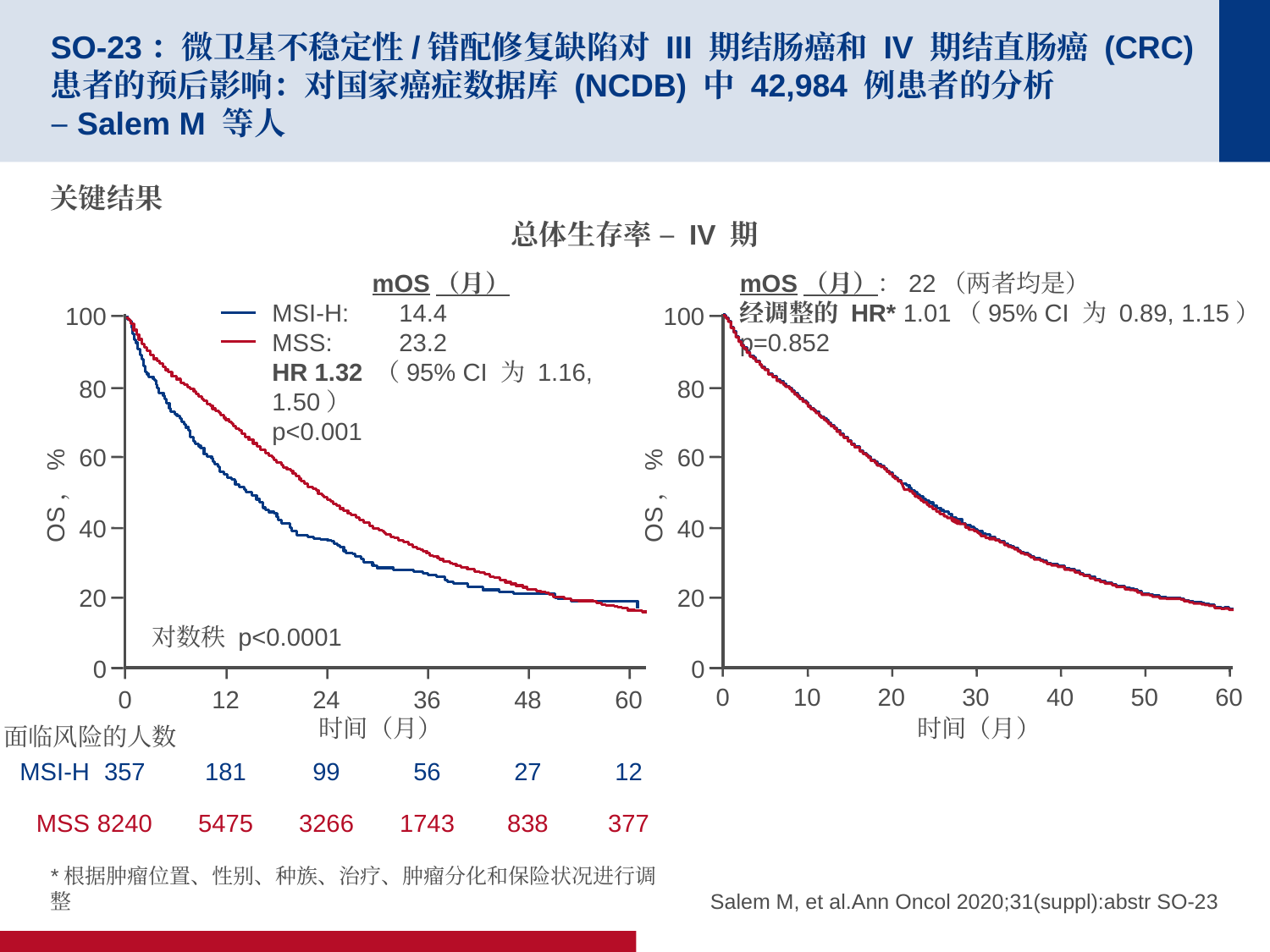

# SO-23：微卫星不稳定性/错配修复缺陷对 III 期结肠癌和 IV 期结直肠癌 (CRC) 患者的预后影响：对国家癌症数据库 (NCDB) 中 42,984 例患者的分析 –Salem M 等人
关键结果
总体生存率 – IV 期
mOS（月）
MSI-H: 	14.4
MSS: 	23.2
HR 1.32 （95% CI 为 1.16, 1.50）
p<0.001
mOS（月）：22（两者均是）
经调整的 HR* 1.01（95% CI 为 0.89, 1.15）
p=0.852
100

80

60

OS，%
40

20

0

100

80

60

OS，%
40

20

0

0
10
20
30
40
50
60

0
12
24
36
48
60
时间（月）
时间（月）
面临风险的人数
MSI-H
357
181
99
56
27
12
MSS
8240
5475
3266
1743
838
377
对数秩 p<0.0001
*根据肿瘤位置、性别、种族、治疗、肿瘤分化和保险状况进行调整
Salem M, et al.Ann Oncol 2020;31(suppl):abstr SO-23